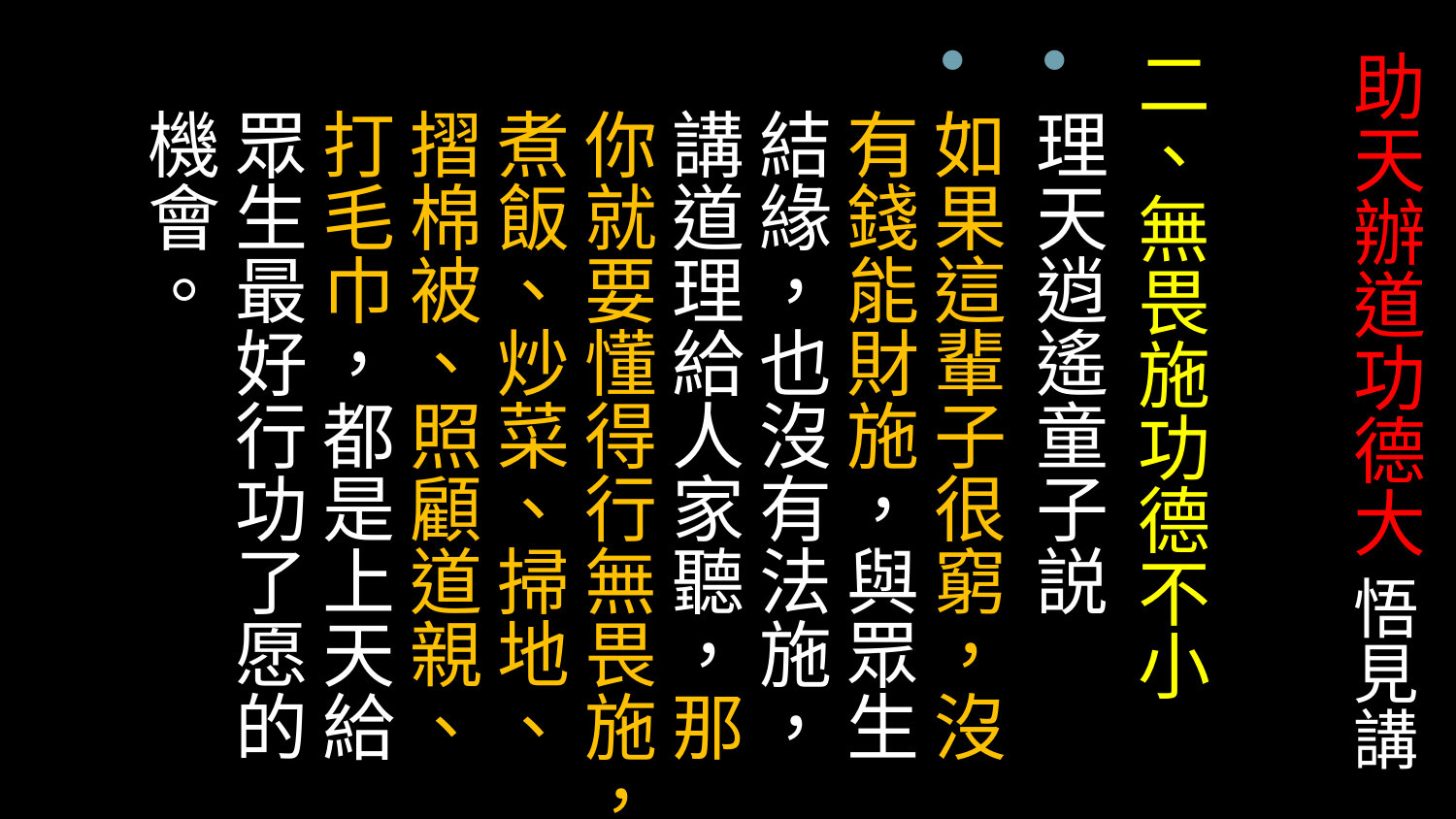

二、無畏施功德不小
理天逍遙童子説
如果這輩子很窮，沒有錢能財施，與眾生結緣，也沒有法施，講道理給人家聽，那你就要懂得行無畏施，煮飯、炒菜、掃地、摺棉被、照顧道親、打毛巾，都是上天給眾生最好行功了愿的機會。

# 助天辦道功德大 悟見講